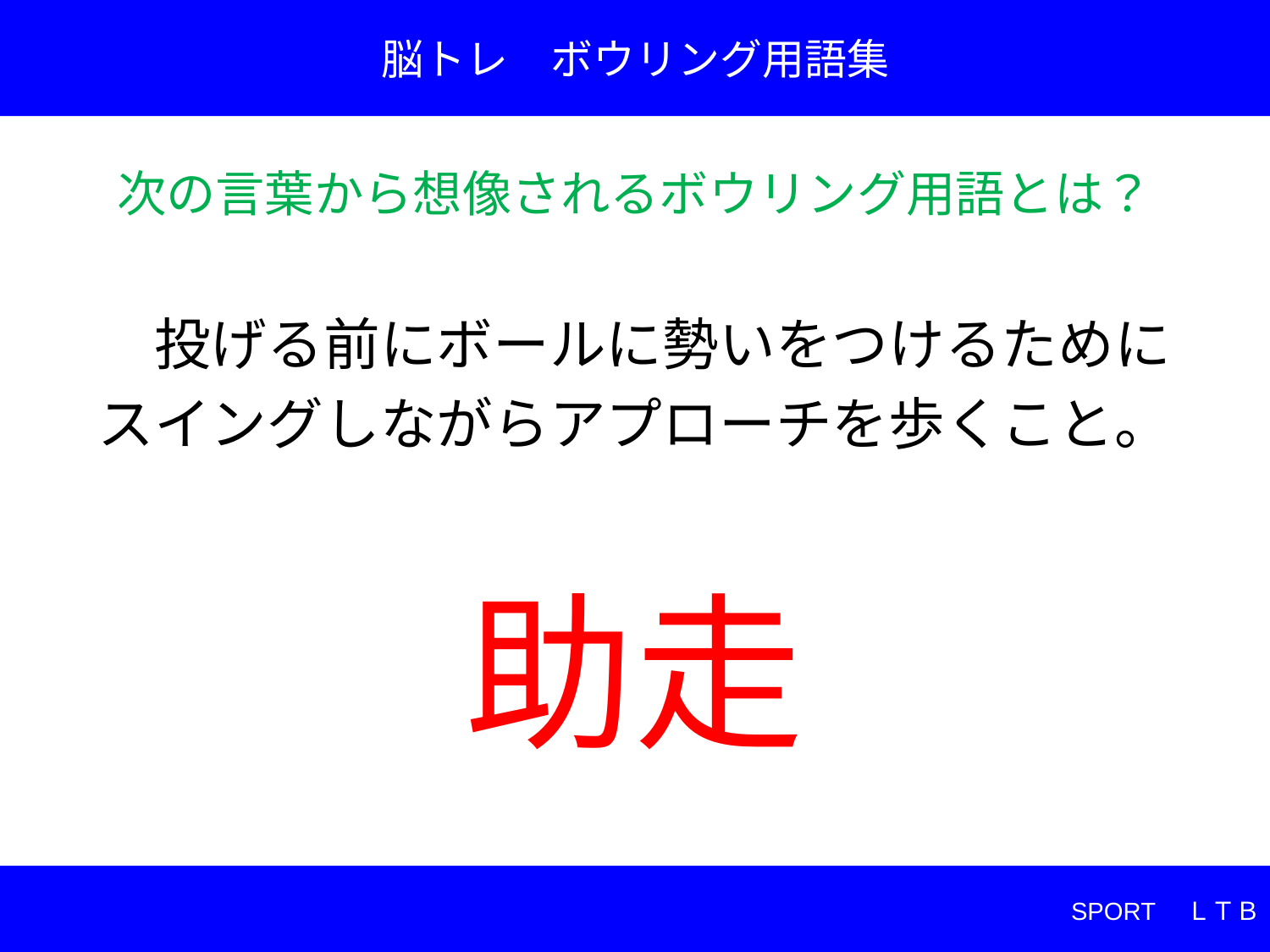

脳トレ　ボウリング用語集
次の言葉から想像されるボウリング用語とは？
　投げる前にボールに勢いをつけるために
スイングしながらアプローチを歩くこと。
# 助走
SPORT　ＬＴＢ